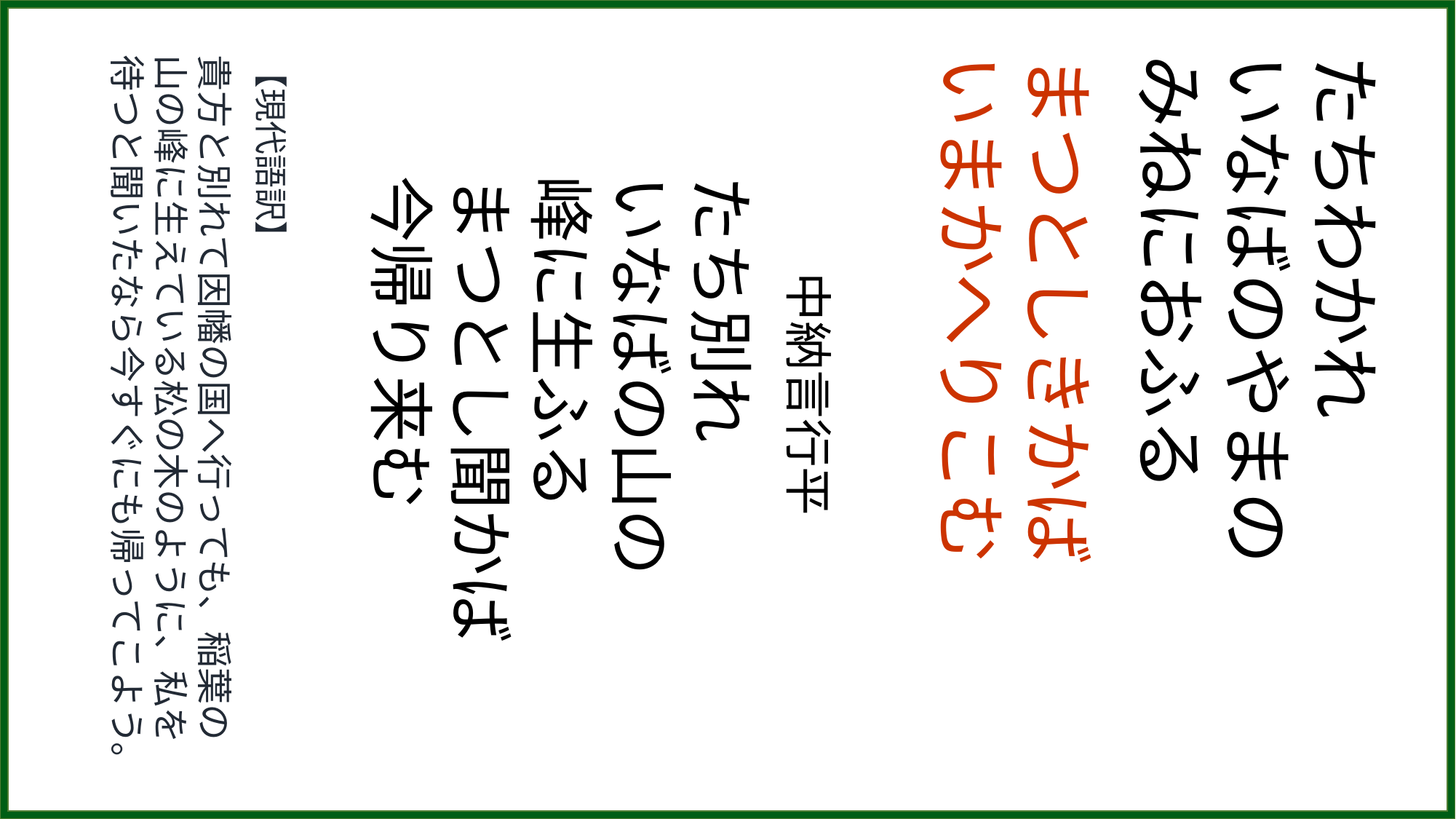

【現代語訳】

貴方と別れて因幡の国へ行っても、稲葉の山の峰に生えている松の木のように、私を待つと聞いたなら今すぐにも帰ってこよう。
　　中納言行平

たち別れ
いなばの山の
峰に生ふる
まつとし聞かば
今帰り来む
まつとしきかば
いまかへりこむ
たちわかれ
いなばのやまの
みねにおふる